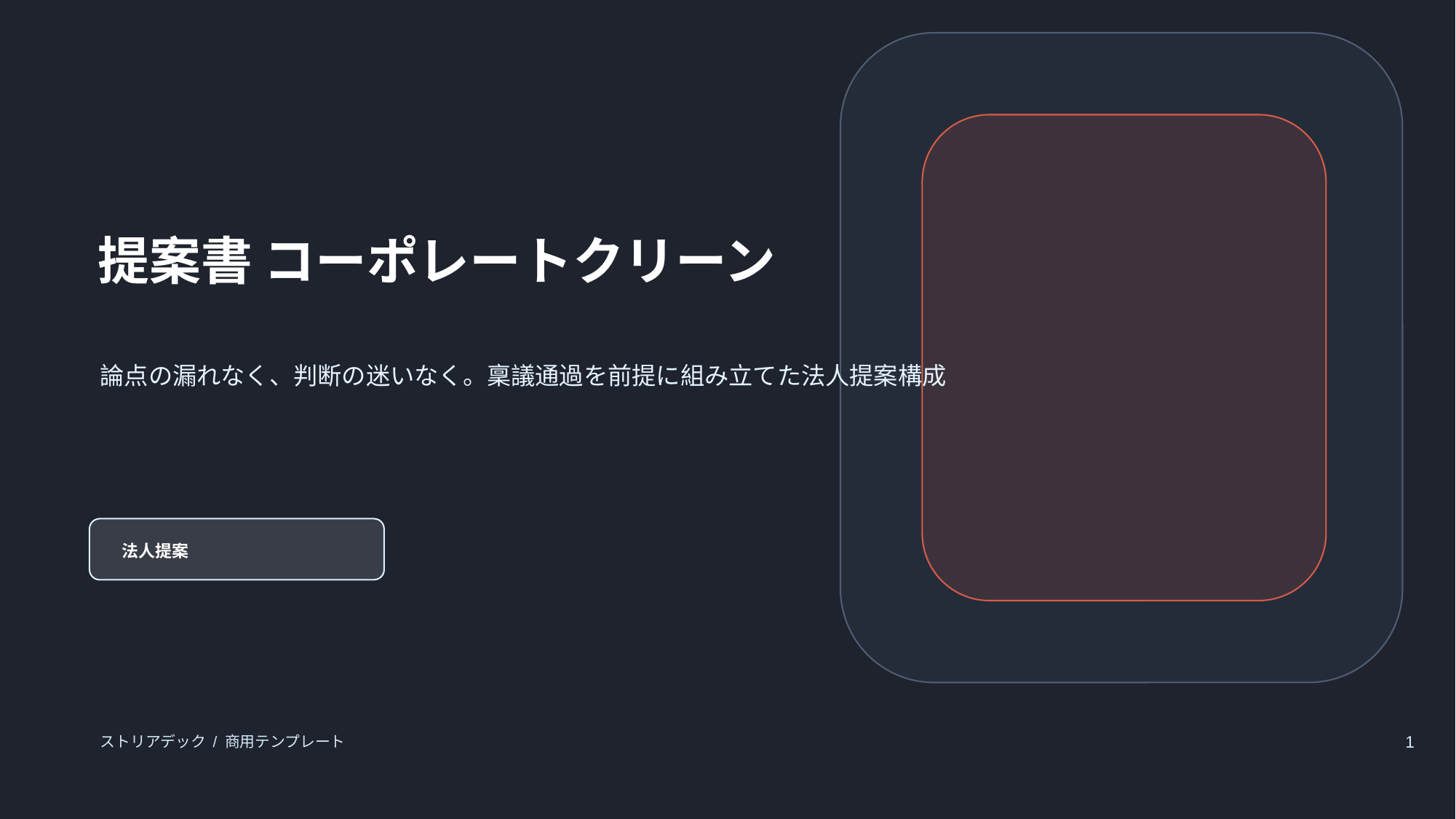

提案書 コーポレートクリーン
論点の漏れなく、判断の迷いなく。稟議通過を前提に組み立てた法人提案構成

法人提案
ストリアデック / 商用テンプレート
1